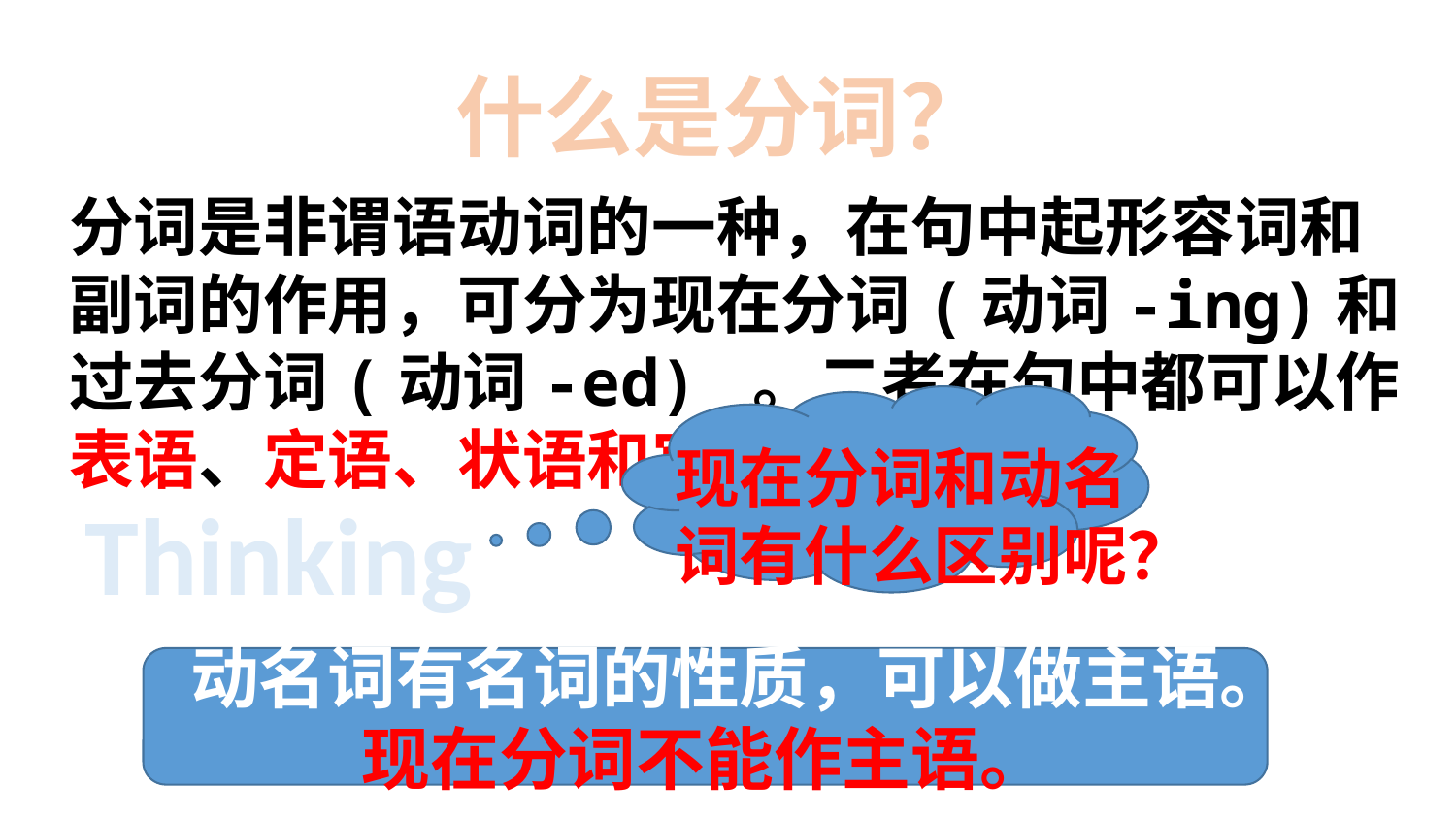

什么是分词？
分词是非谓语动词的一种，在句中起形容词和副词的作用，可分为现在分词(动词-ing)和过去分词(动词-ed) 。二者在句中都可以作表语、定语、状语和宾语补足语。

现在分词和动名词有什么区别呢？
Thinking
动名词有名词的性质，可以做主语。现在分词不能作主语。